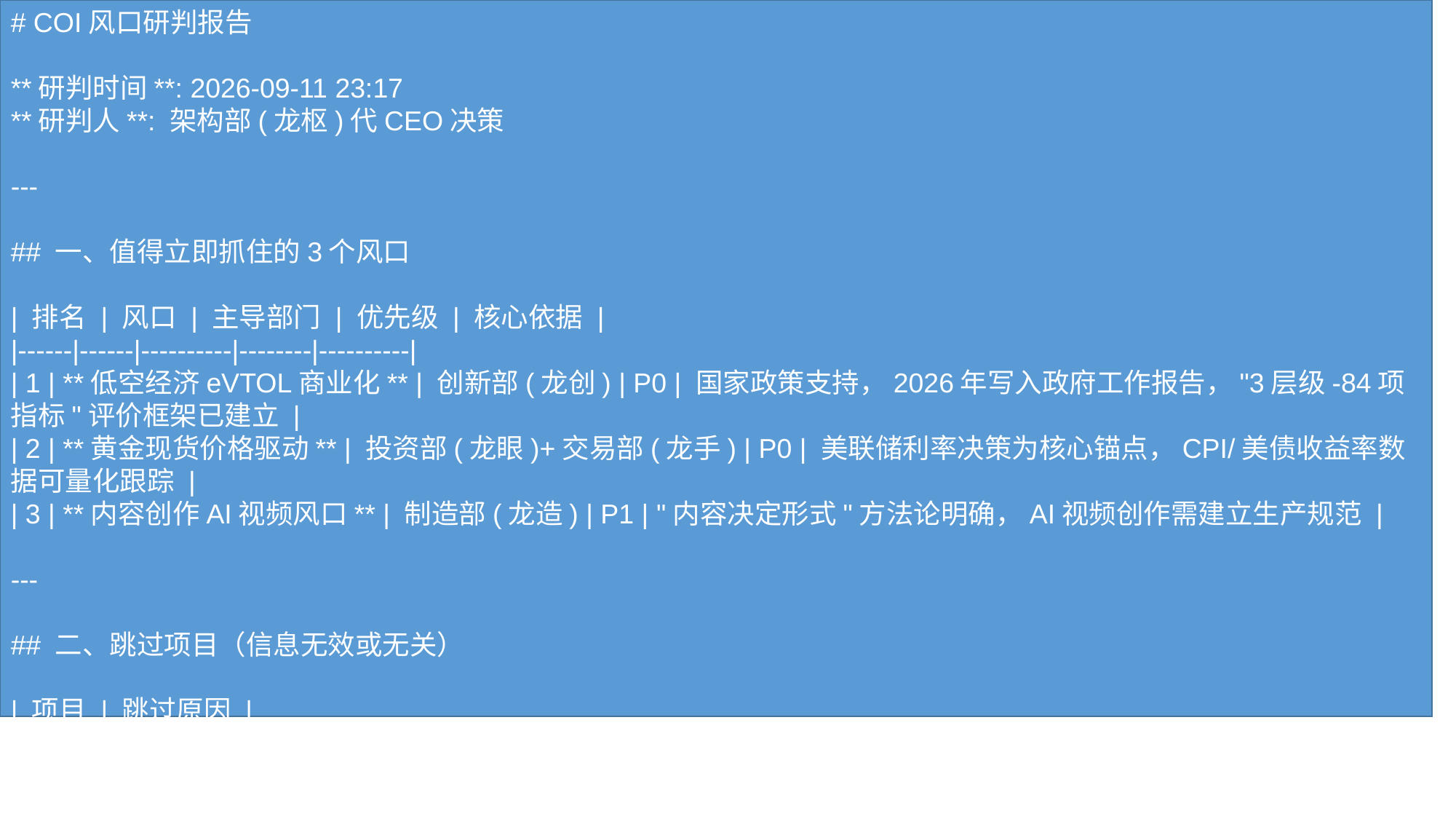

# COI风口研判报告 **研判时间**: 2026-09-11 23:17 **研判人**: 架构部(龙枢)代CEO决策 --- ## 一、值得立即抓住的3个风口 | 排名 | 风口 | 主导部门 | 优先级 | 核心依据 | |------|------|----------|--------|----------| | 1 | **低空经济eVTOL商业化** | 创新部(龙创) | P0 | 国家政策支持，2026年写入政府工作报告，"3层级-84项指标"评价框架已建立 | | 2 | **黄金现货价格驱动** | 投资部(龙眼)+交易部(龙手) | P0 | 美联储利率决策为核心锚点，CPI/美债收益率数据可量化跟踪 | | 3 | **内容创作AI视频风口** | 制造部(龙造) | P1 | "内容决定形式"方法论明确，AI视频创作需建立生产规范 | --- ## 二、跳过项目（信息无效或无关） | 项目 | 跳过原因 | |------|----------| | AI Agent智能体趋势 | 联网搜索无可用结果 | | 机器人具身智能产业 | 网页内容为英文字典释义(machine)，非产业知识 | | 跨境电商出口蓝海市场 | 网页内容为编辑器产品导航，无商业信息 | | 新能源汽车出海市场 | 网页为新浪网导航页+汉字"新"的字典解释，完全无关 | --- ## 三、下一步落地动作 ### 1. 低空经济eVTOL（创新部主导） - 输出《低空经济eVTOL商业化研究报告》 - 可视化"3层级-84项指标"评价体系 - 追踪各省市试点政策进展 ### 2. 黄金现货价格（投资部+交易部联合） - 建立价格监测看板：跟踪美联储利率决策、CPI数据、美债收益率 - 制定交易策略：避险属性 vs 加息预期的背离场景处理 - 关注技术面：MACD、KDJ多空信号 ### 3. AI视频创作（制造部主导） - 输出《AI视频创作内容-形式规范》 - 建立生产流程：内容策划→AI生成→质量把控 - 避免"重形式轻内容"陷阱 --- ## 四、协同建议 - **架构部(龙枢)**: 协调三部门并行推进，监控进度 - **主脑(master_brain)**: 每周汇总各部门产出，向CEO汇报 - **自主引擎**: 定时巡检各风口进展，预警延迟任务 --- **结论**: 聚焦低空经济政策研究、黄金量化交易、AI内容生产三大赛道，避开信息无效/无关项目。
#